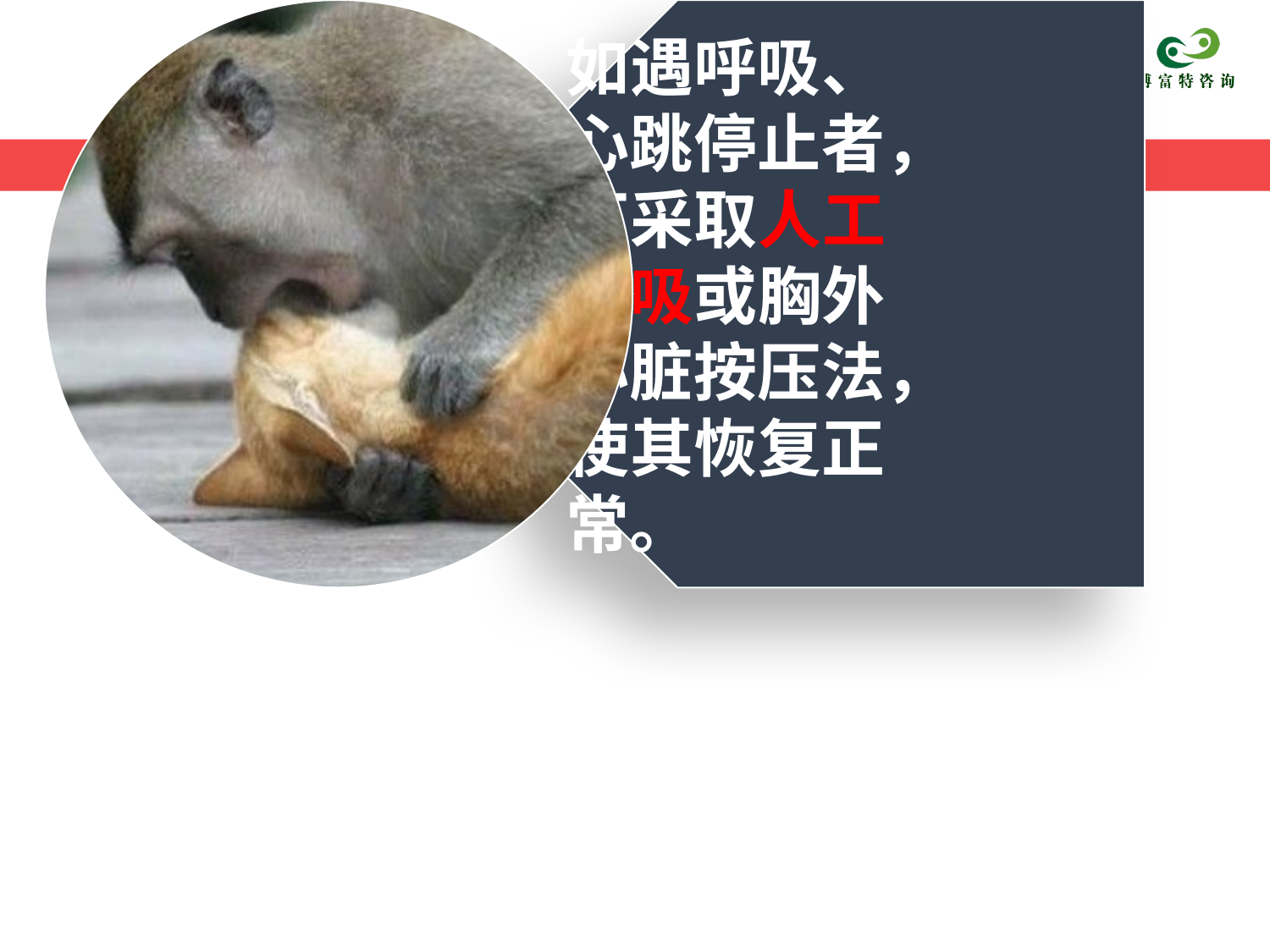

1

高空坠落应急救援

如遇呼吸、心跳停止者，可采取人工呼吸或胸外心脏按压法，使其恢复正常。